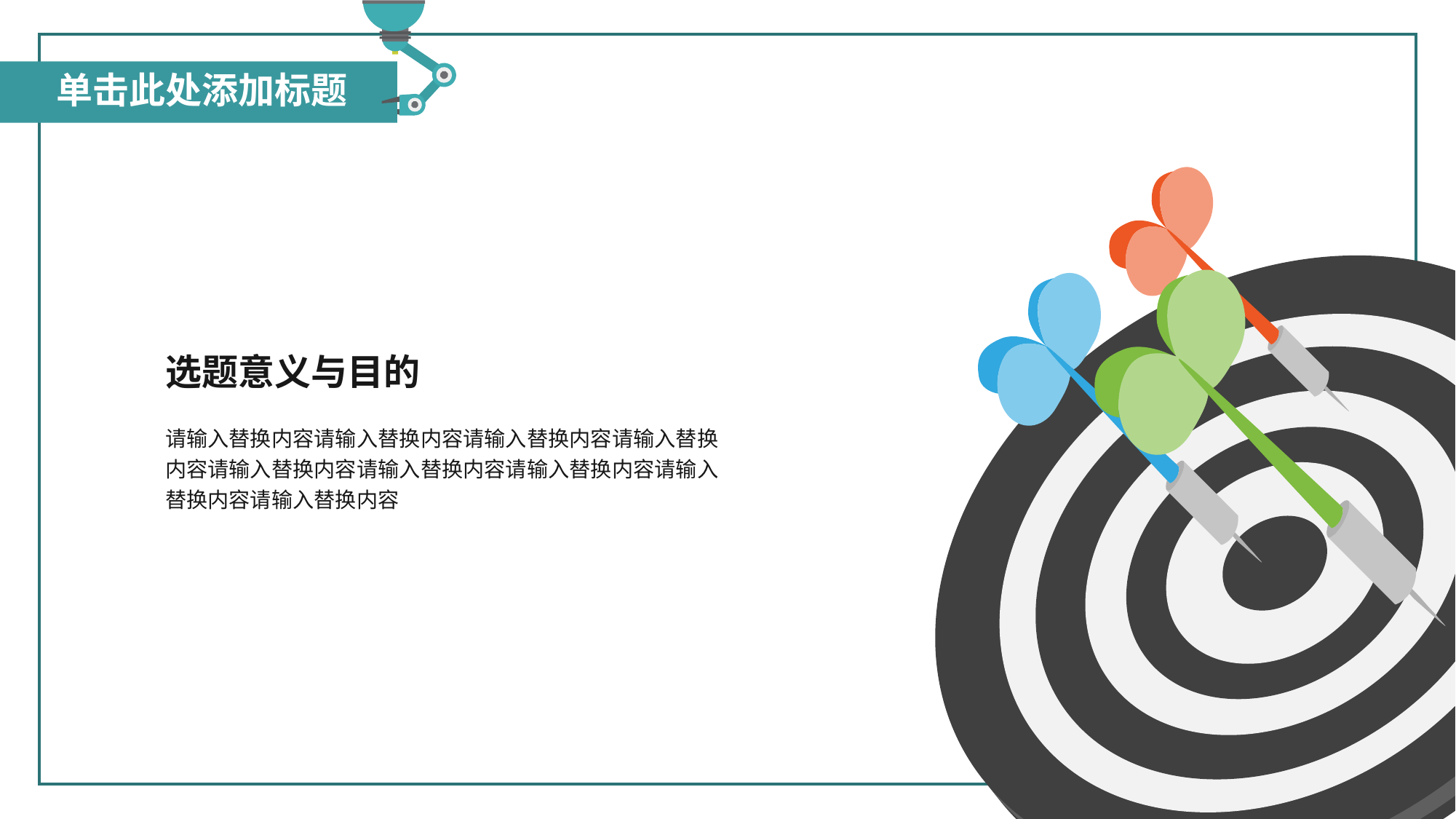

单击此处添加标题

选题意义与目的
请输入替换内容请输入替换内容请输入替换内容请输入替换内容请输入替换内容请输入替换内容请输入替换内容请输入替换内容请输入替换内容